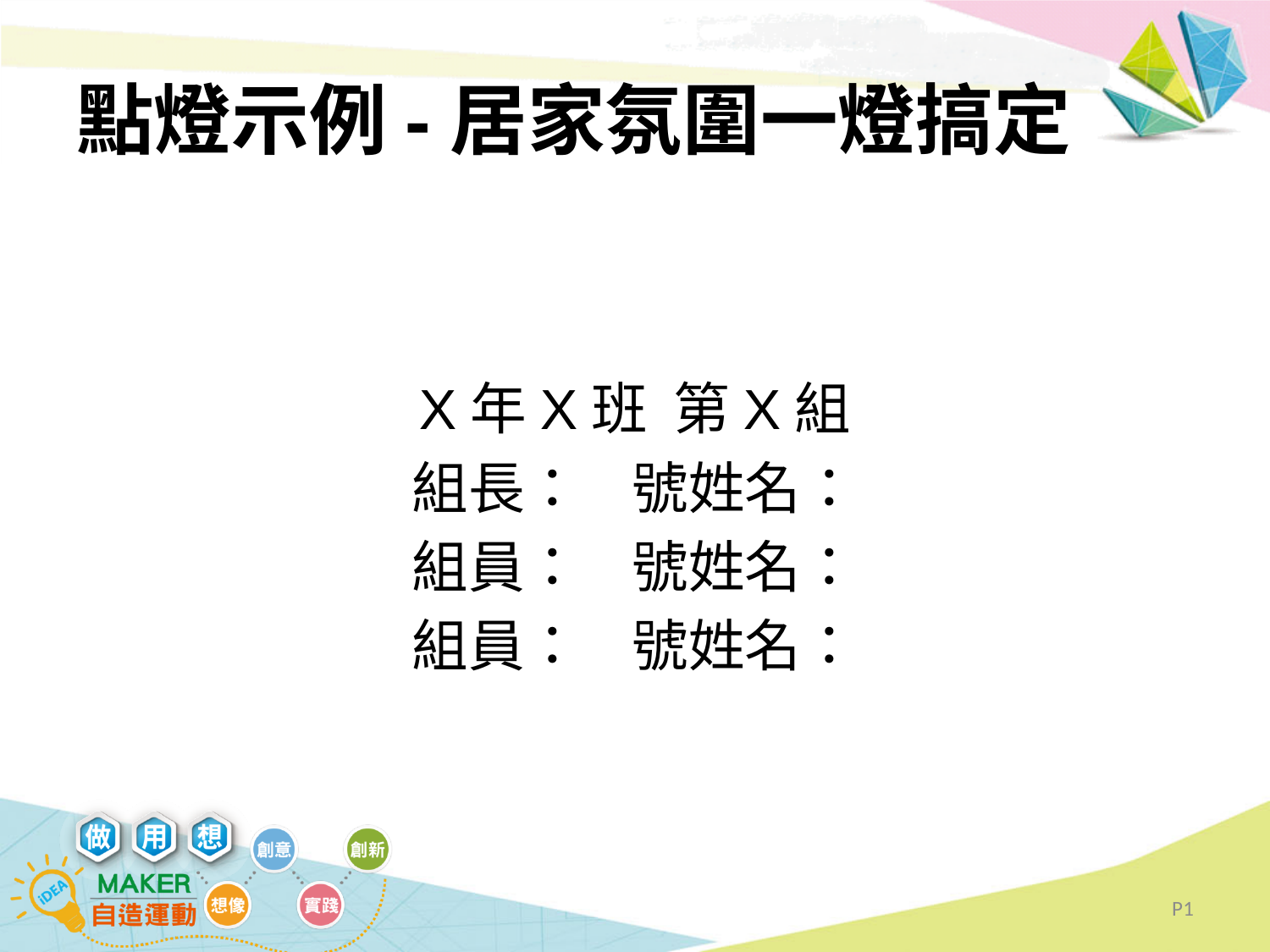

# 點燈示例-居家氛圍一燈搞定
X年X班  第X組
組長：    號姓名：
組員：    號姓名：
組員：    號姓名：

P1